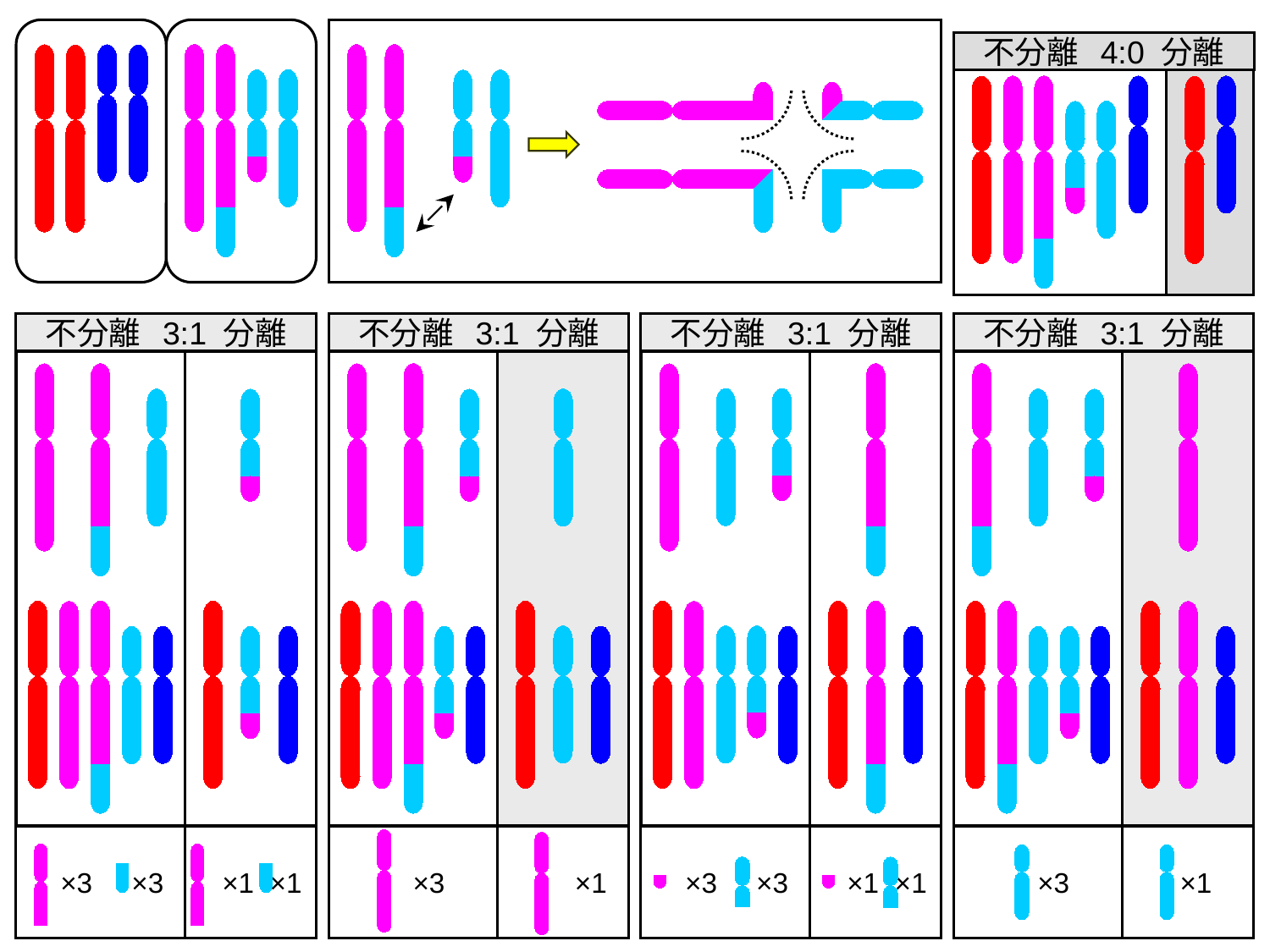

不分離  4:0 分離

不分離  3:1 分離
不分離  3:1 分離
不分離  3:1 分離
不分離  3:1 分離

    ×3     ×3
    ×1  ×1
    ×3
　　×1
    ×3     ×3
    ×1  ×1
    ×3
   ×1